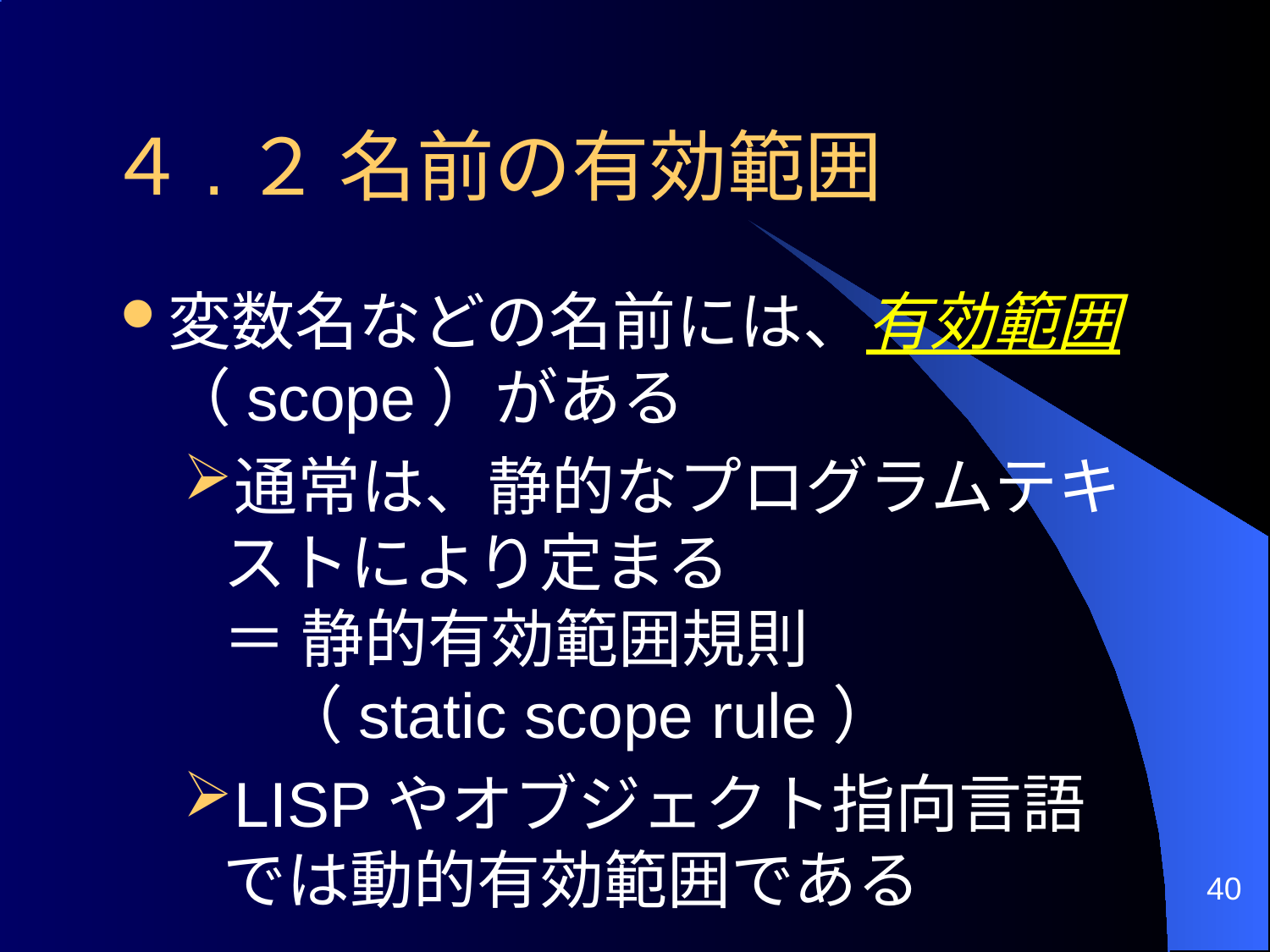

４.２ 名前の有効範囲
変数名などの名前には、有効範囲
（scope）がある
通常は、静的なプログラムテキストにより定まる
＝ 静的有効範囲規則
    （static scope rule）
LISPやオブジェクト指向言語では動的有効範囲である
40